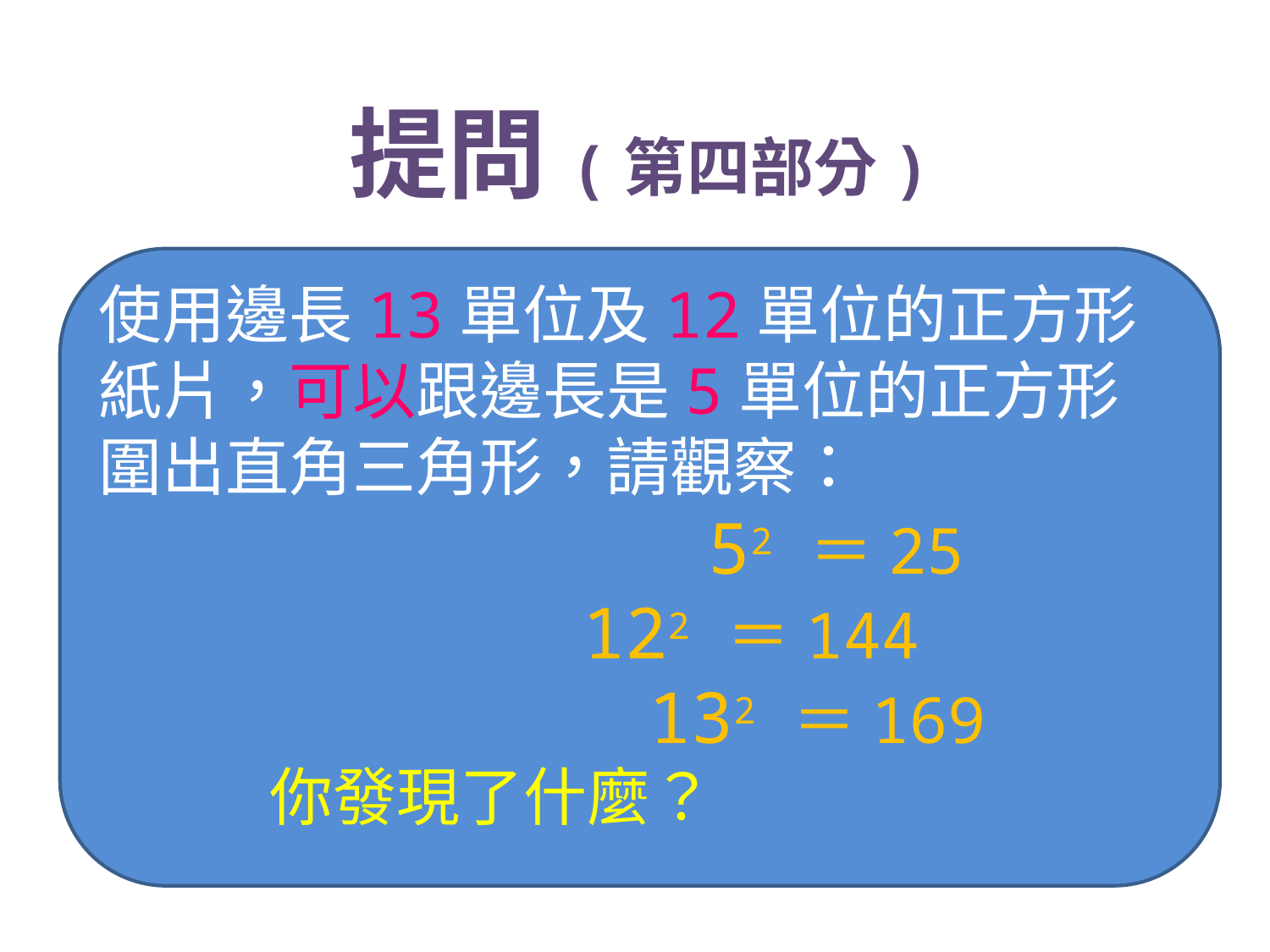

提問(第四部分)

使用邊長13單位及12單位的正方形紙片，可以跟邊長是5單位的正方形圍出直角三角形，請觀察：
                52 ＝25
                      122 ＝144
             132 ＝169
           你發現了什麼？